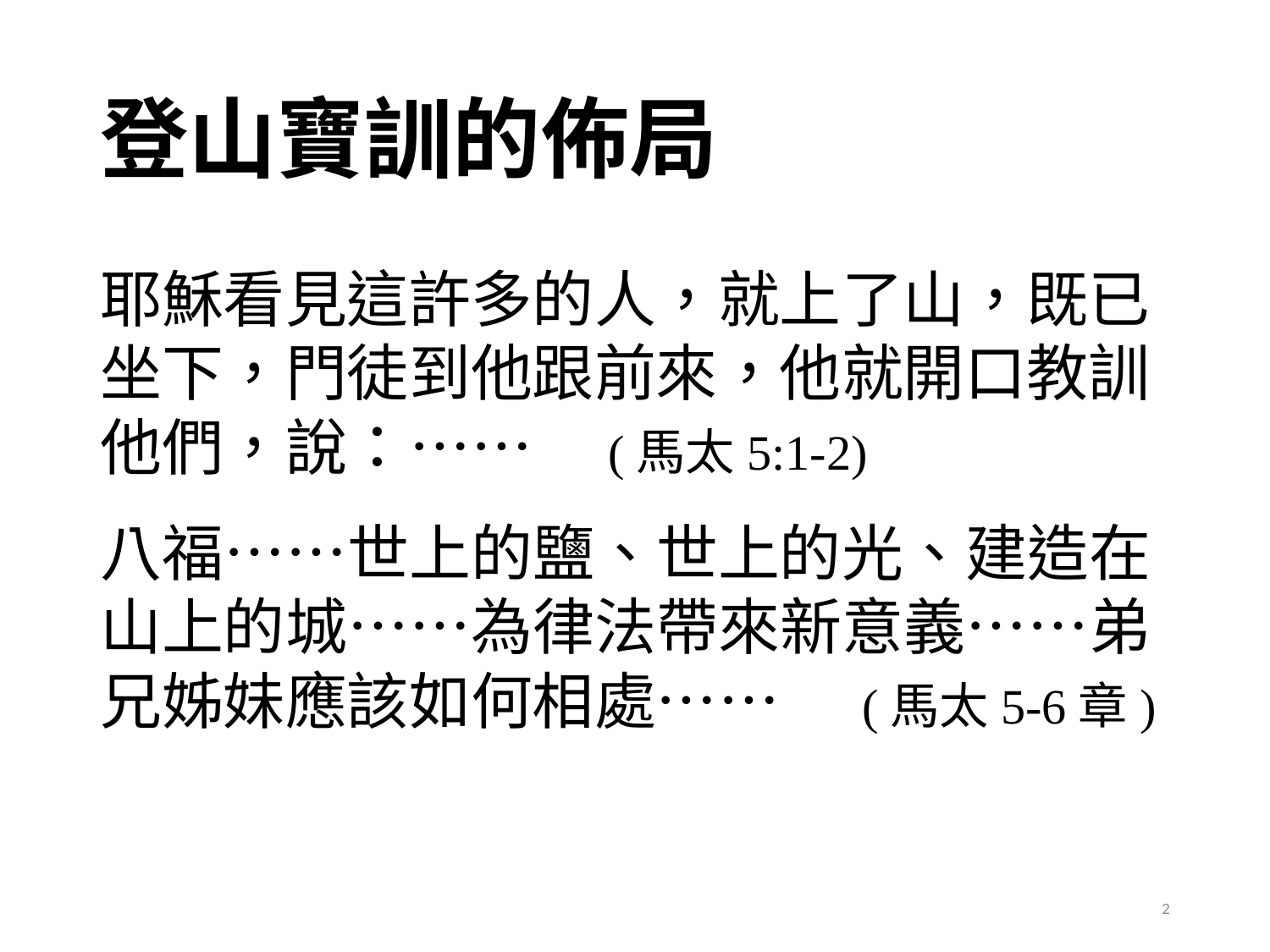

# 登山寶訓的佈局
耶穌看見這許多的人，就上了山，既已坐下，門徒到他跟前來，他就開口教訓他們，說：……	(馬太5:1-2)
八福……世上的鹽、世上的光、建造在山上的城……為律法帶來新意義……弟兄姊妹應該如何相處……	(馬太5-6章)

2